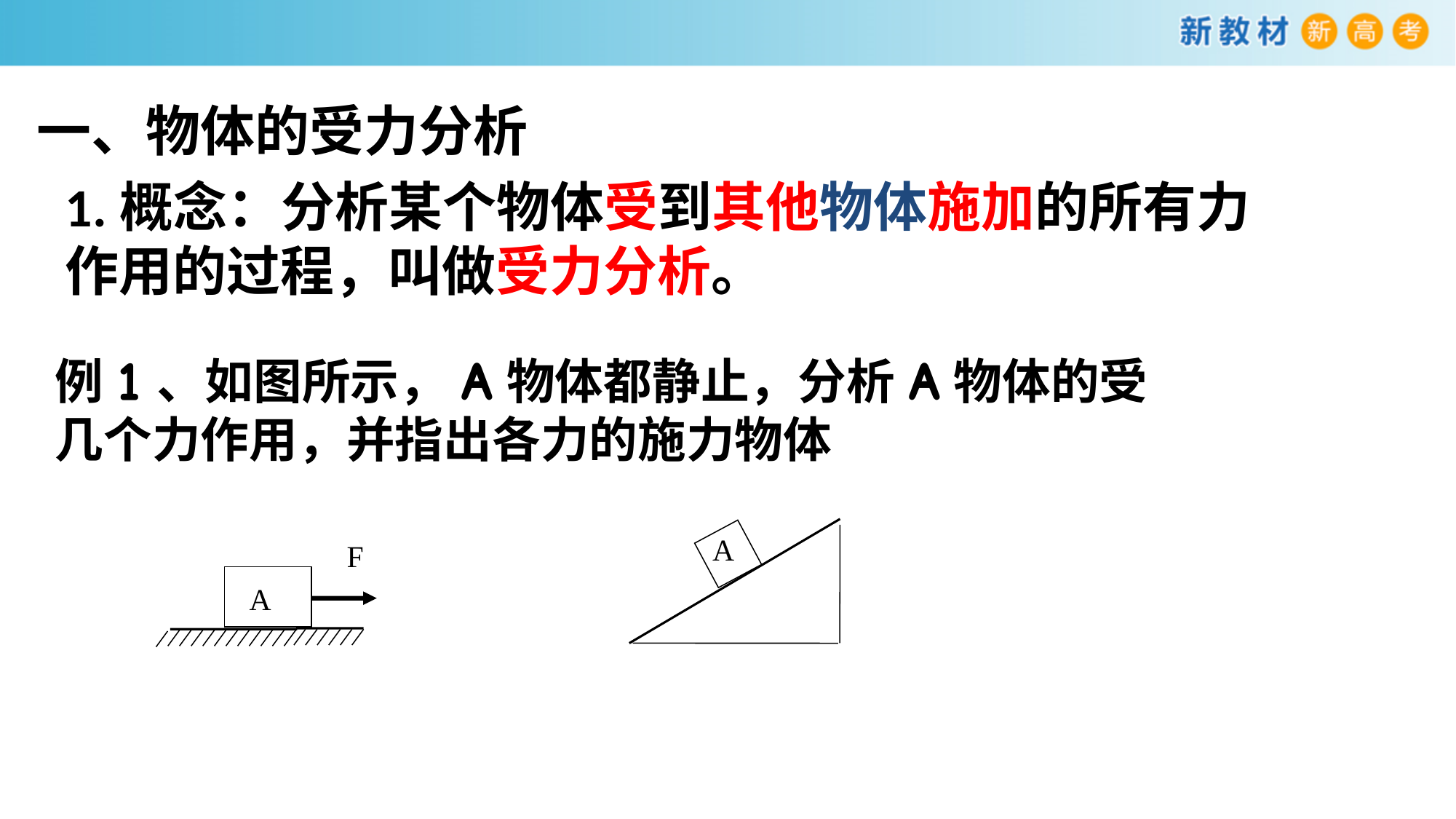

# 一、物体的受力分析
1.概念：分析某个物体受到其他物体施加的所有力作用的过程，叫做受力分析。
例1、如图所示，A物体都静止，分析A物体的受几个力作用，并指出各力的施力物体

A

F

A